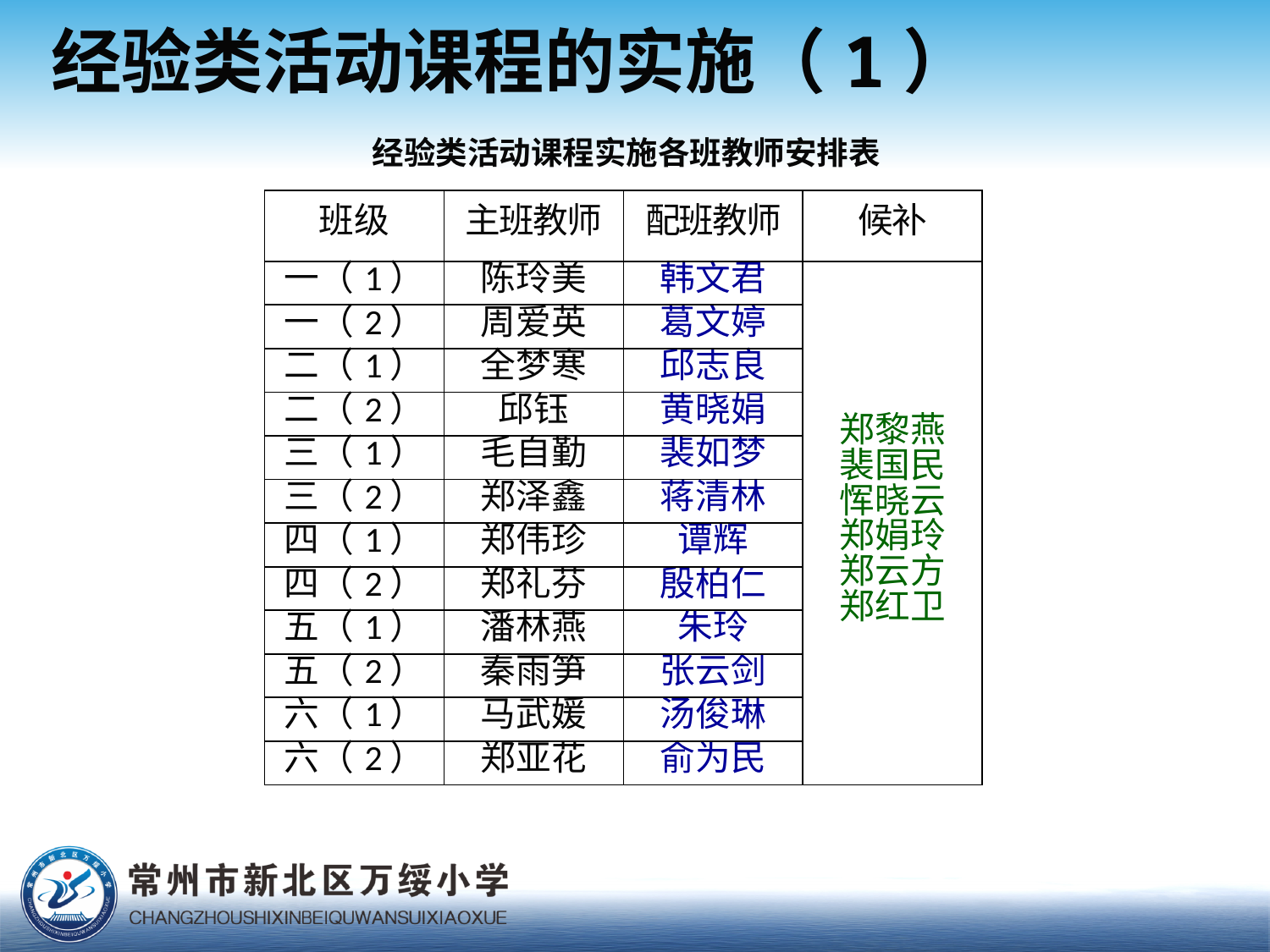

经验类活动课程的实施（1）
经验类活动课程实施各班教师安排表
| 班级 | 主班教师 | 配班教师 | 候补 |
| --- | --- | --- | --- |
| 一（1） | 陈玲美 | 韩文君 | 郑黎燕 裴国民 恽晓云 郑娟玲 郑云方 郑红卫 |
| 一（2） | 周爱英 | 葛文婷 |  |
| 二（1） | 全梦寒 | 邱志良 |  |
| 二（2） | 邱钰 | 黄晓娟 |  |
| 三（1） | 毛自勤 | 裴如梦 |  |
| 三（2） | 郑泽鑫 | 蒋清林 |  |
| 四（1） | 郑伟珍 | 谭辉 |  |
| 四（2） | 郑礼芬 | 殷柏仁 |  |
| 五（1） | 潘林燕 | 朱玲 |  |
| 五（2） | 秦雨笋 | 张云剑 |  |
| 六（1） | 马武媛 | 汤俊琳 |  |
| 六（2） | 郑亚花 | 俞为民 |  |